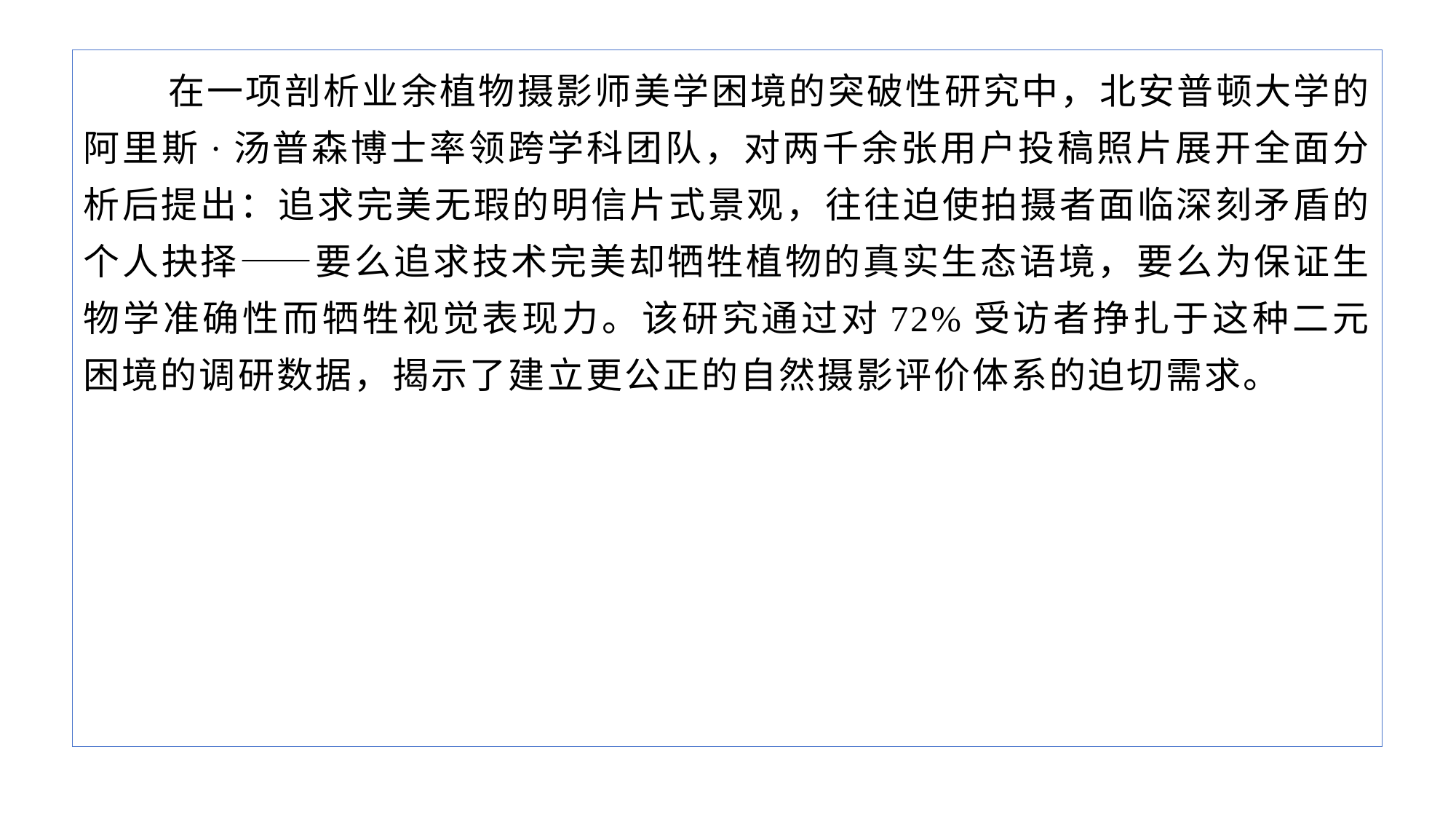

在一项剖析业余植物摄影师美学困境的突破性研究中，北安普顿大学的阿里斯·汤普森博士率领跨学科团队，对两千余张用户投稿照片展开全面分析后提出：追求完美无瑕的明信片式景观，往往迫使拍摄者面临深刻矛盾的个人抉择——要么追求技术完美却牺牲植物的真实生态语境，要么为保证生物学准确性而牺牲视觉表现力。该研究通过对72%受访者挣扎于这种二元困境的调研数据，揭示了建立更公正的自然摄影评价体系的迫切需求。